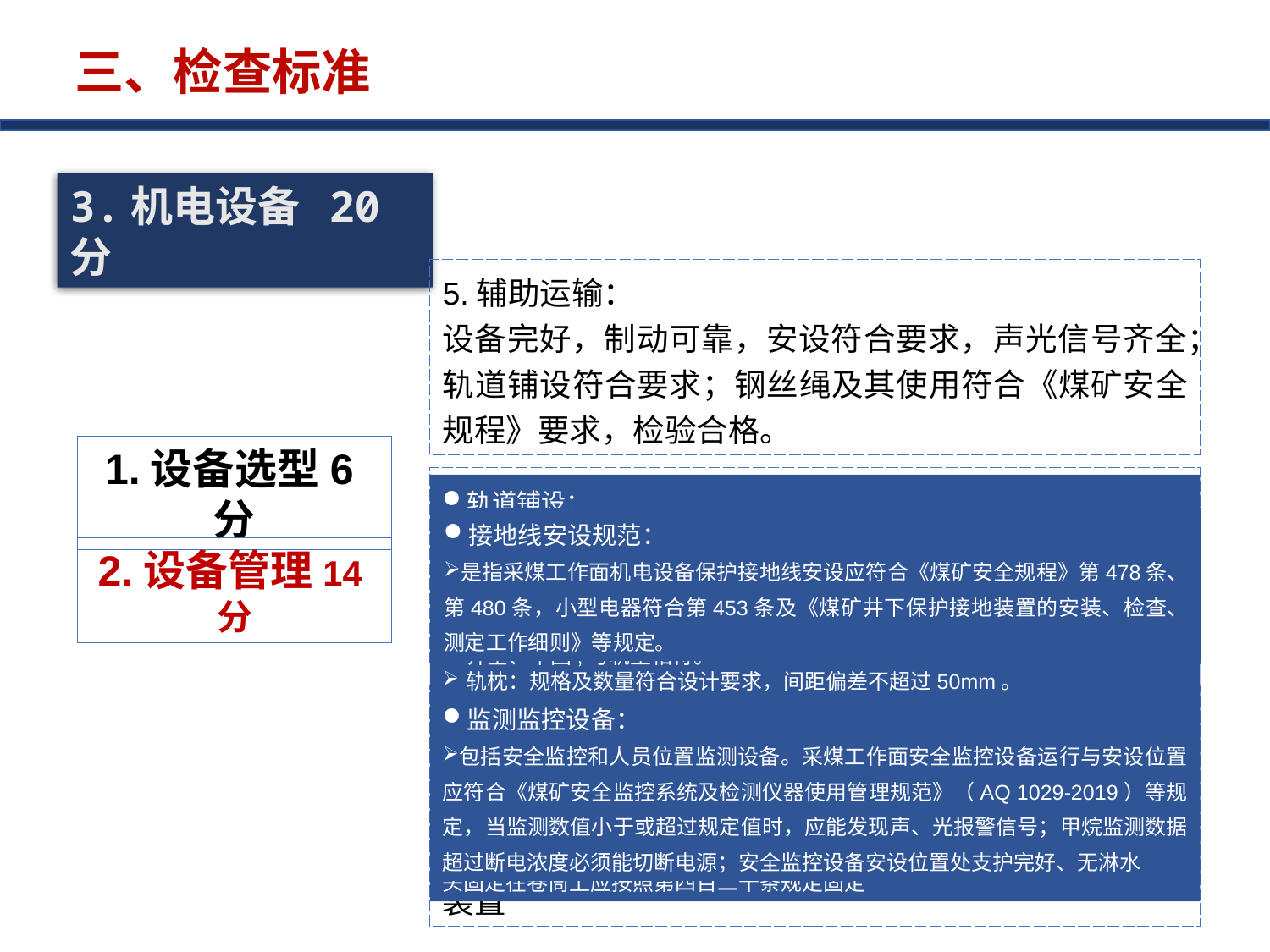

三、检查标准

3.机电设备  20分
5.辅助运输：
设备完好，制动可靠，安设符合要求，声光信号齐全；轨道铺设符合要求；钢丝绳及其使用符合《煤矿安全规程》要求，检验合格。
1.设备选型6分
6.通信系统：
畅通可靠，工作面每隔15m及变电站、乳化液泵站、各转载点有语音通信装置；监测、监控设备运行正常，安设位置符合规定。
轨道铺设：
指轨道铺设应符合（83）煤生字第892号文颁发的《煤矿窄轨铁道维修质量标准及检查评级办法》等要求：
轨道：接头平整度：轨面高低和内侧错差不大于2mm；轨距：直线段允许偏差为-2mm～6mm，曲线段加宽符合规定要求；水平：直线段两股钢轨水平偏差不大于8mm，曲线段外轨加高符合规定要求；轨缝不大于5mm；扣件齐全、牢固,与轨型相符。
轨枕：规格及数量符合设计要求，间距偏差不超过50mm。
道碴：粒度及铺设厚度符合要求，轨枕下应捣实。
钢丝绳及其使用：
指依据《煤矿安全规程》，钢丝绳安全系数应符合第四百零八条规定，断丝、直径减小量和锈蚀不得超过第四百一十二条规定，接头钢丝绳使用范围及接头插接长度应符合第四百一十四条规定，受损应按照四百一十三条规定处理，钢丝绳头固定在卷筒上应按照第四百二十条规定固定
接地线安设规范：
是指采煤工作面机电设备保护接地线安设应符合《煤矿安全规程》第478条、第480条，小型电器符合第453条及《煤矿井下保护接地装置的安装、检查、测定工作细则》等规定。
2.设备管理14分
7.小型电器：
排列整齐，干净整洁，性能完好；机电设备表面干净，无浮煤积尘；移动变电站完好；接地线安设规范；开关上架，电气设备不被淋水；移动电缆有吊挂、拖曳装置
监测监控设备：
包括安全监控和人员位置监测设备。采煤工作面安全监控设备运行与安设位置应符合《煤矿安全监控系统及检测仪器使用管理规范》（AQ 1029-2019）等规定，当监测数值小于或超过规定值时，应能发现声、光报警信号；甲烷监测数据超过断电浓度必须能切断电源；安全监控设备安设位置处支护完好、无淋水